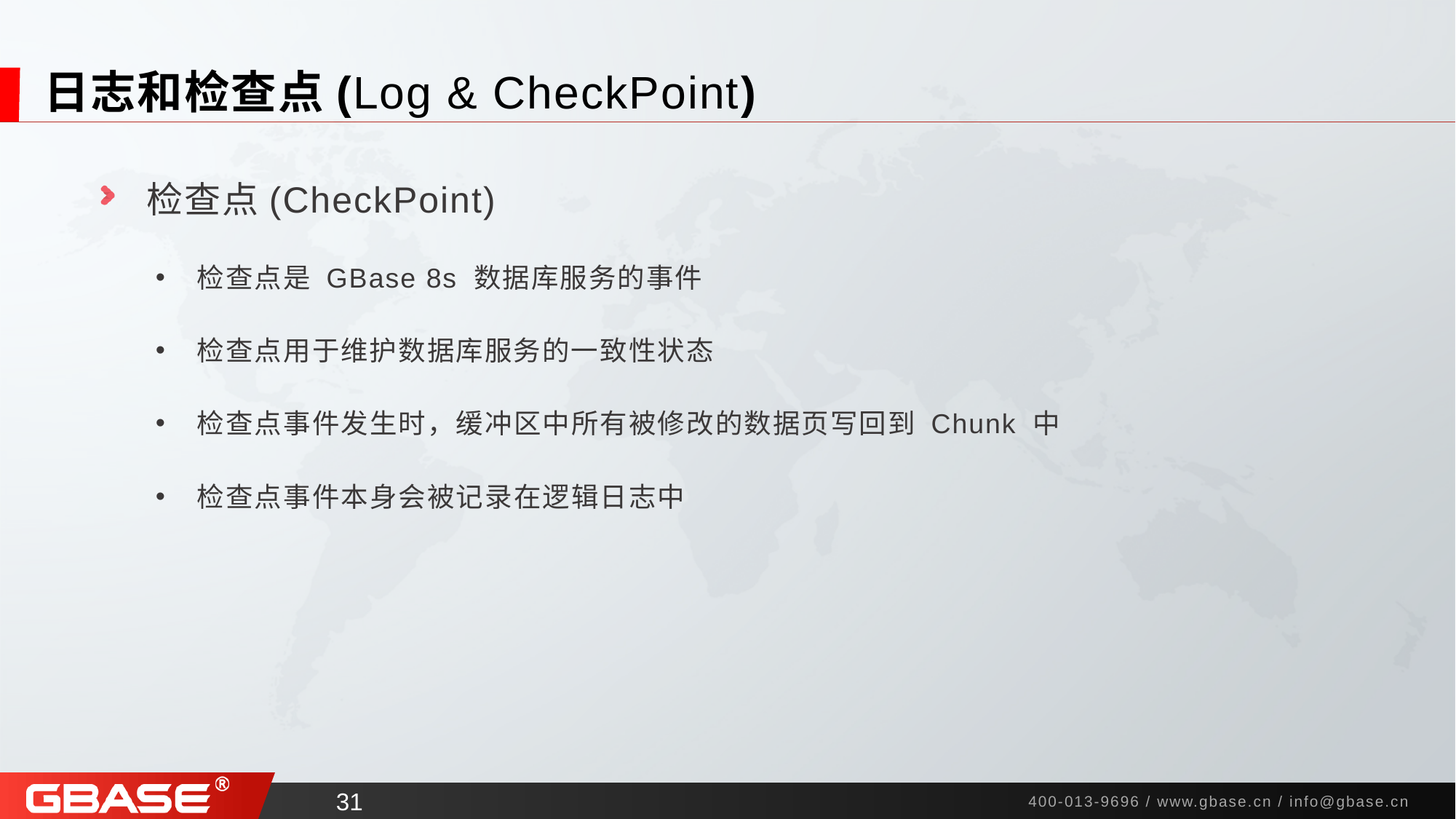

# 日志和检查点(Log & CheckPoint)
 检查点(CheckPoint)
 检查点是 GBase 8s 数据库服务的事件
 检查点用于维护数据库服务的一致性状态
 检查点事件发生时，缓冲区中所有被修改的数据页写回到 Chunk 中
 检查点事件本身会被记录在逻辑日志中